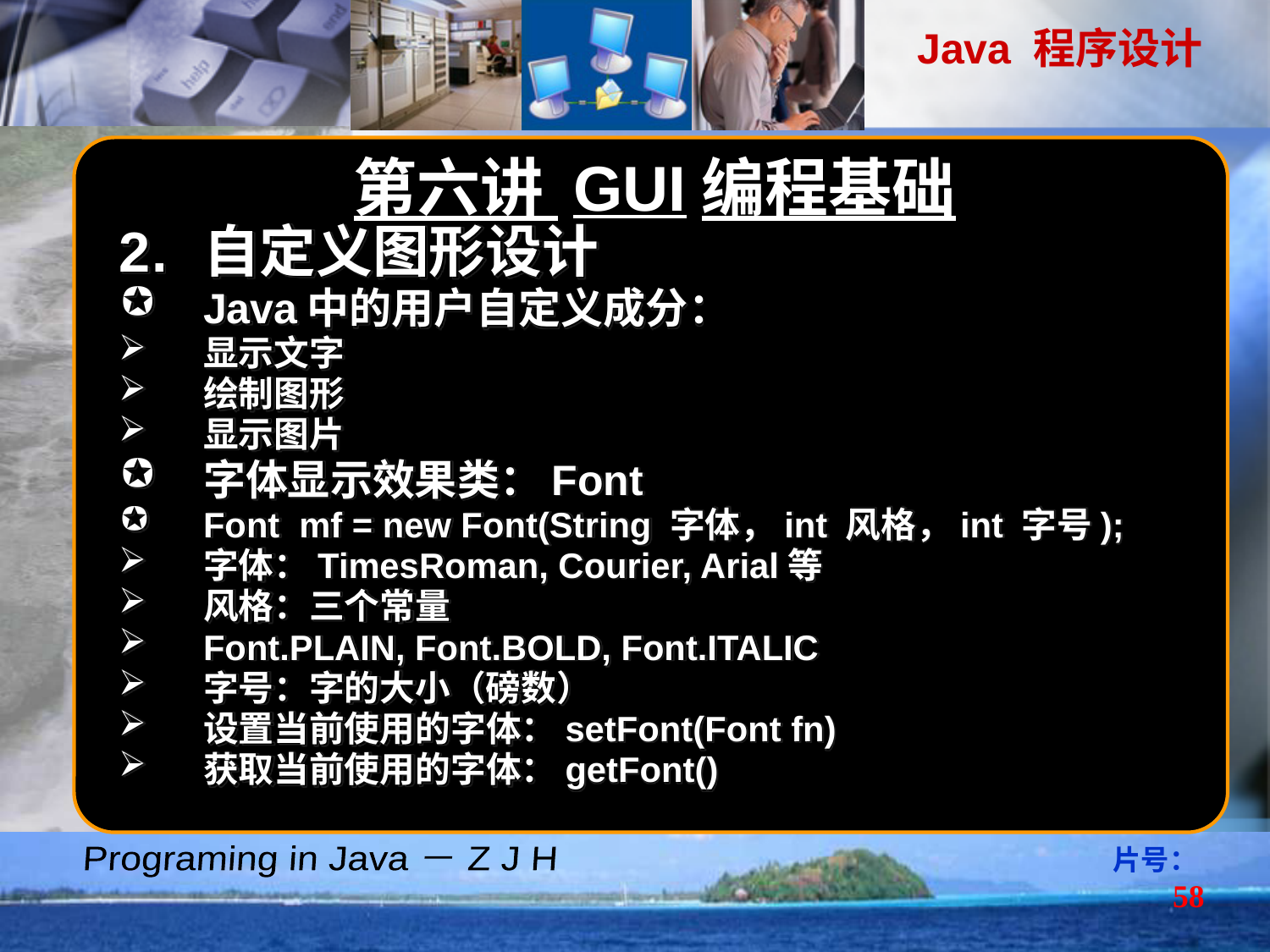

第六讲 GUI编程基础
自定义图形设计
Java中的用户自定义成分：
显示文字
绘制图形
显示图片
字体显示效果类：Font
Font  mf = new Font(String 字体，int 风格，int 字号);
字体：TimesRoman, Courier, Arial等
风格：三个常量
Font.PLAIN, Font.BOLD, Font.ITALIC
字号：字的大小（磅数）
设置当前使用的字体：setFont(Font fn)
获取当前使用的字体：getFont()
片号：58